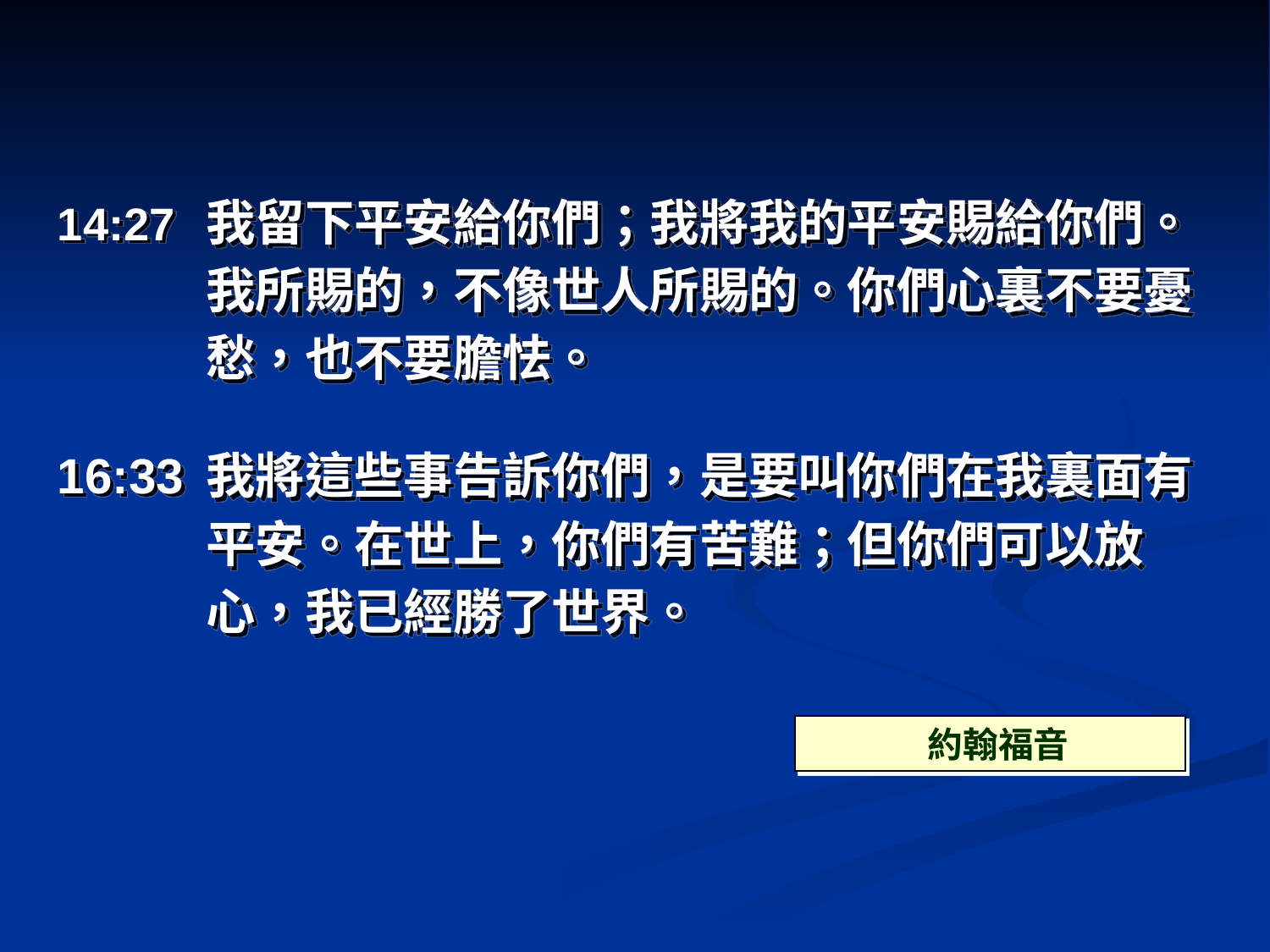

14:27	我留下平安給你們；我將我的平安賜給你們。我所賜的，不像世人所賜的。你們心裏不要憂愁，也不要膽怯。
16:33	我將這些事告訴你們，是要叫你們在我裏面有平安。在世上，你們有苦難；但你們可以放心，我已經勝了世界。
 約翰福音